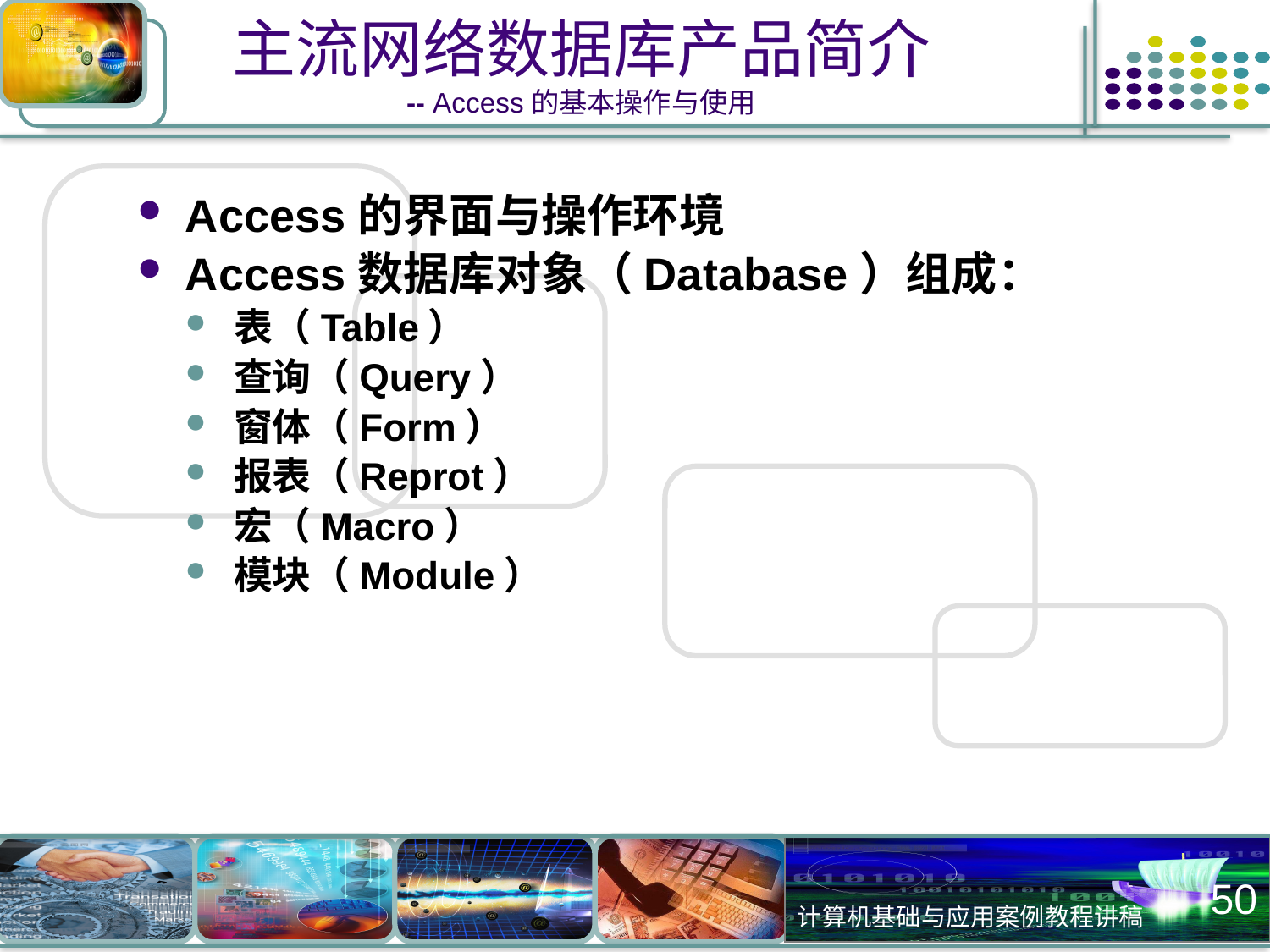

# 主流网络数据库产品简介 -- Access的基本操作与使用
Access的界面与操作环境
Access数据库对象（Database）组成：
表（Table）
查询（Query）
窗体（Form）
报表（Reprot）
宏（Macro）
模块（Module）
50